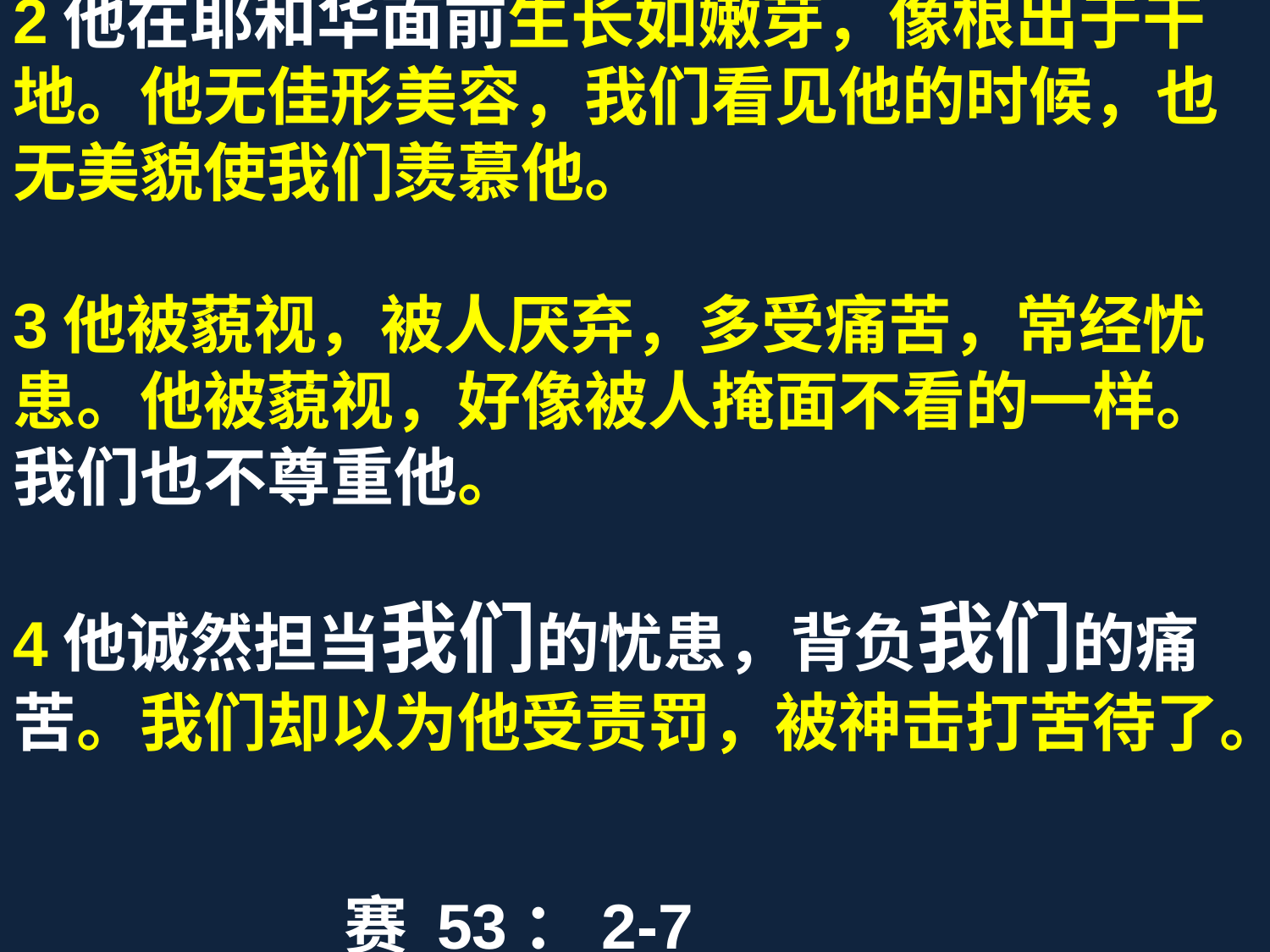

2他在耶和华面前生长如嫩芽，像根出于干地。他无佳形美容，我们看见他的时候，也无美貌使我们羡慕他。
3他被藐视，被人厌弃，多受痛苦，常经忧患。他被藐视，好像被人掩面不看的一样。我们也不尊重他。
4他诚然担当我们的忧患，背负我们的痛苦。我们却以为他受责罚，被神击打苦待了。
                       赛 53：2-7